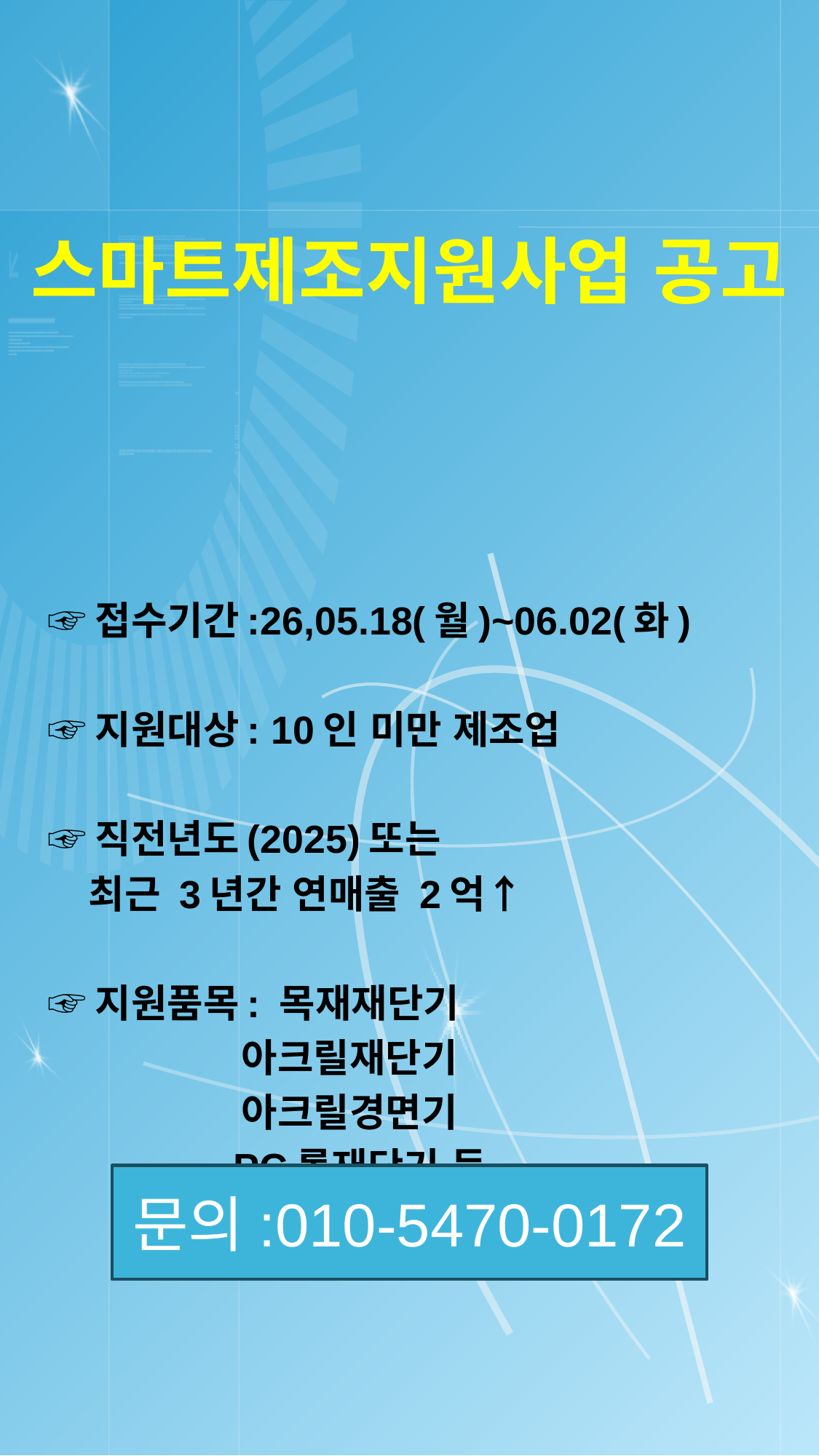

# 스마트제조지원사업 공고

☞접수기간:26,05.18(월)~06.02(화)

☞지원대상: 10인 미만 제조업

☞직전년도(2025)또는
   최근 3년간 연매출 2억↑

☞지원품목: 목재재단기
                 아크릴재단기
                 아크릴경면기
                 PC롤재단기 등

문의:010-5470-0172